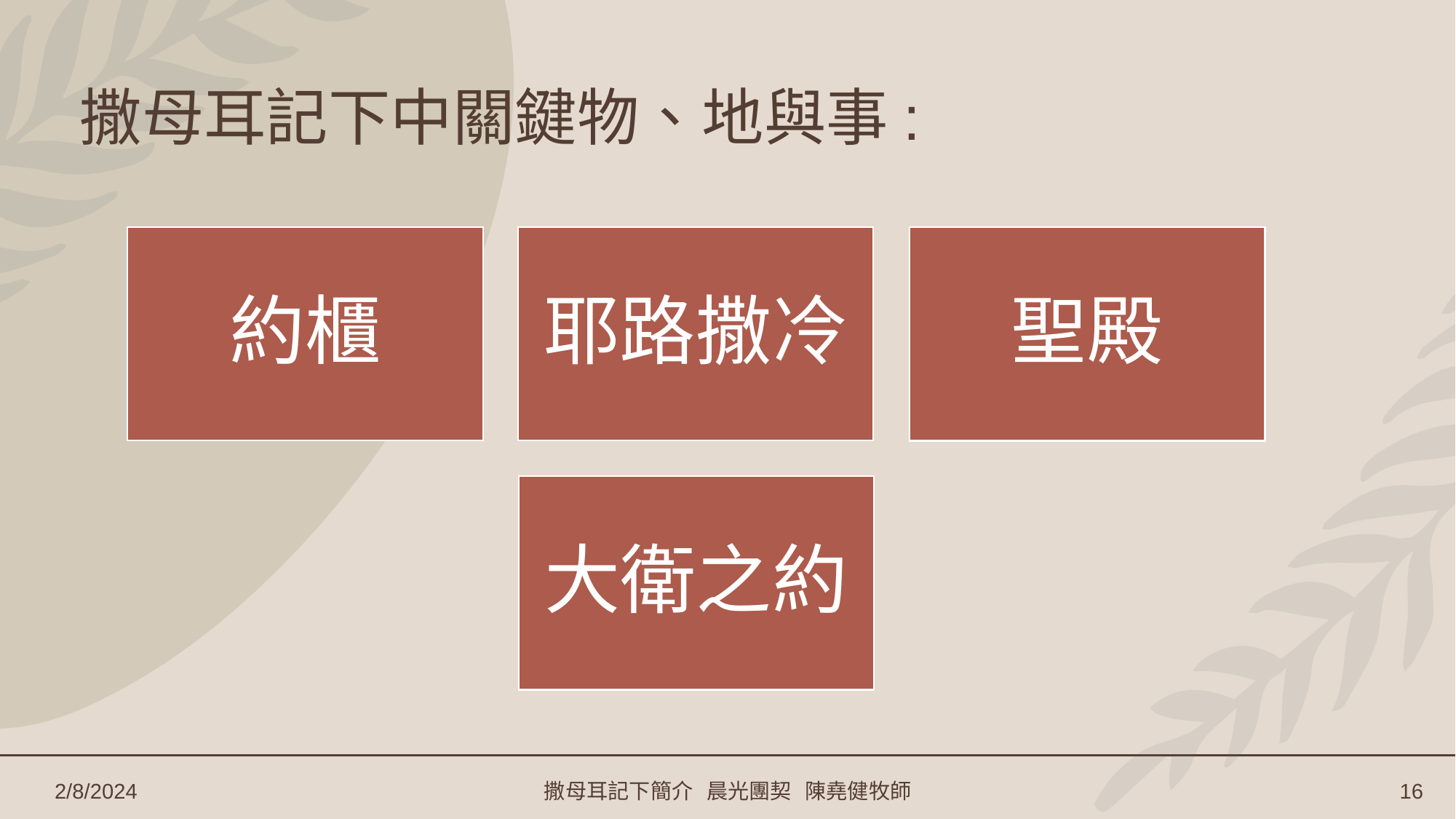

# 撒母耳記下中關鍵物、地與事:
耶路撒冷
約櫃
聖殿
大衛之約
2/8/2024
撒母耳記下簡介  晨光團契  陳堯健牧師
16